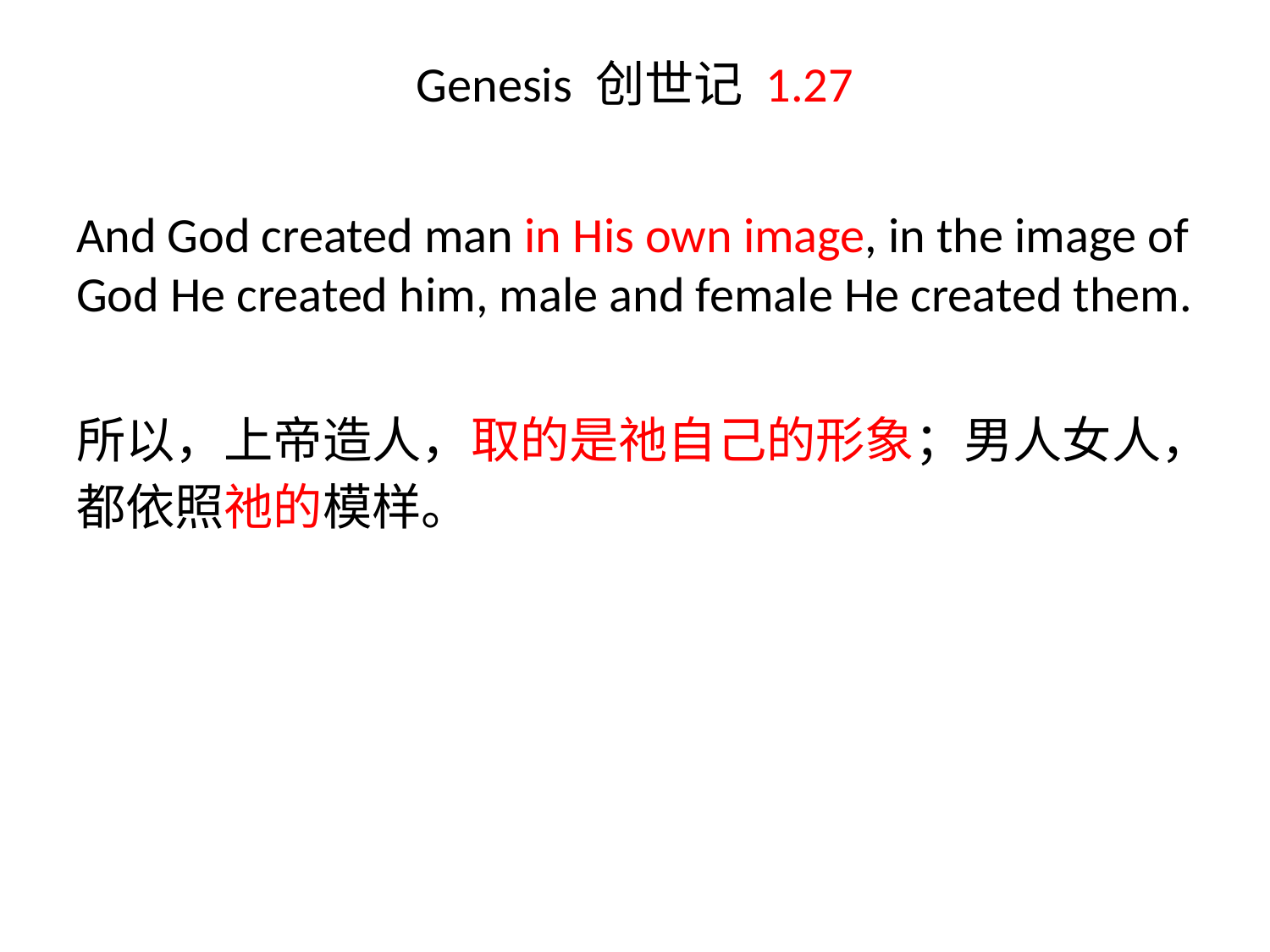

# Genesis 创世记 1.27
And God created man in His own image, in the image of God He created him, male and female He created them.

所以，上帝造人，取的是祂自己的形象；男人女人，都依照祂的模样。